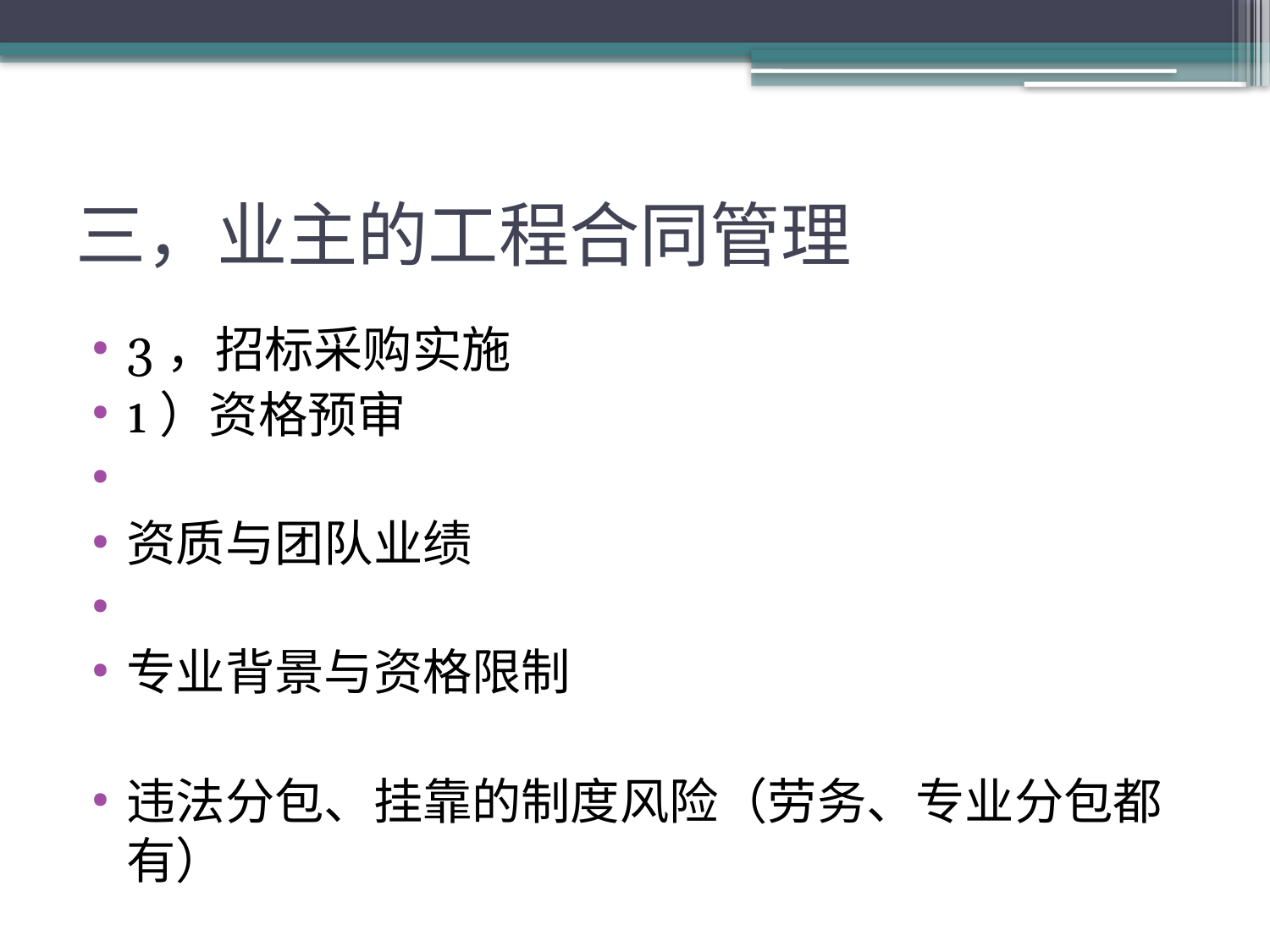

# 三，业主的工程合同管理
3，招标采购实施
1）资格预审

资质与团队业绩

专业背景与资格限制

违法分包、挂靠的制度风险（劳务、专业分包都有）